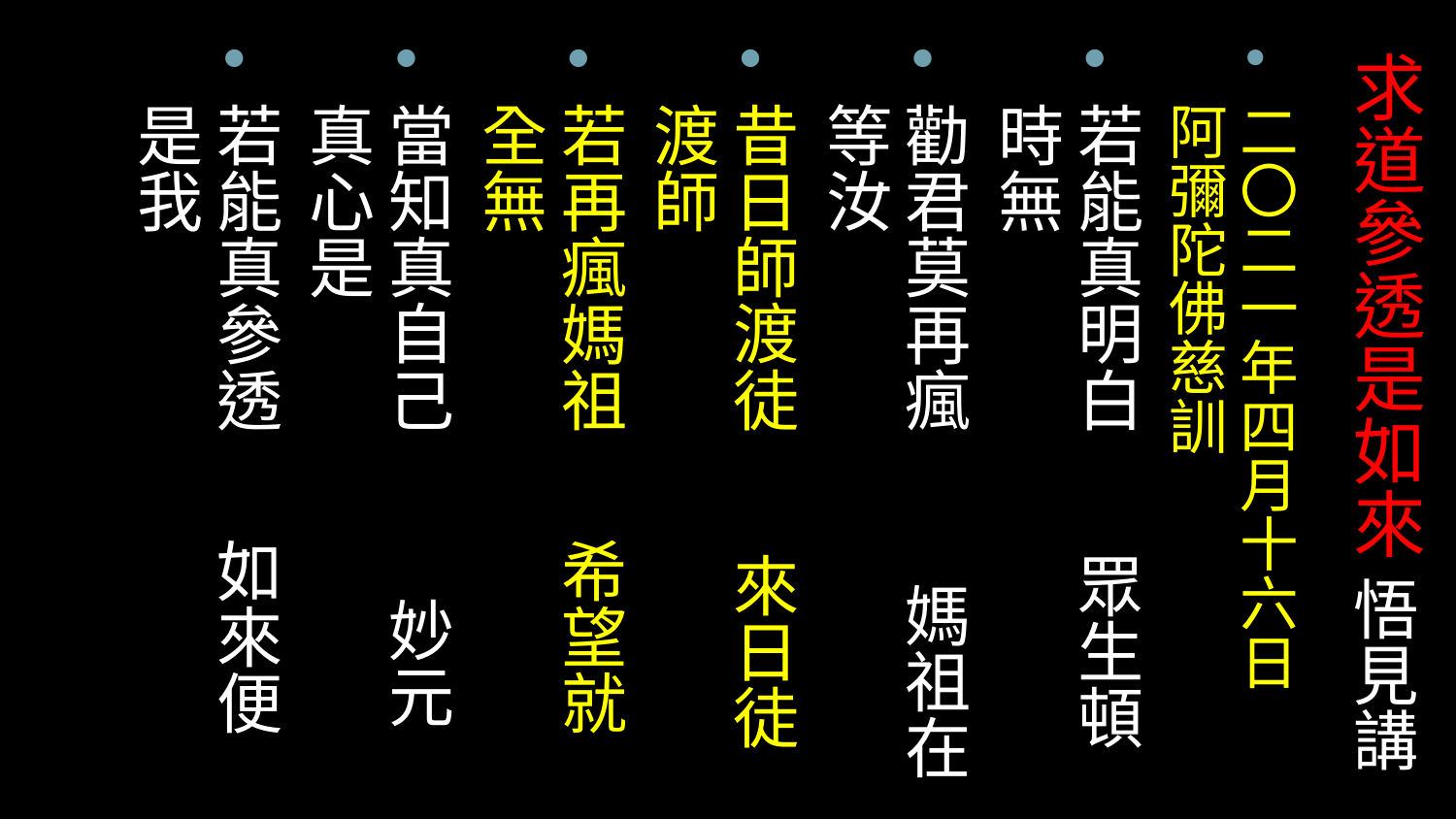

# 求道參透是如來 悟見講
二〇二一年四月十六日    阿彌陀佛慈訓
若能真明白        眾生頓時無
勸君莫再瘋          媽祖在等汝
昔日師渡徒        來日徒渡師
若再瘋媽祖       希望就全無
當知真自己           妙元真心是
若能真參透       如來便是我